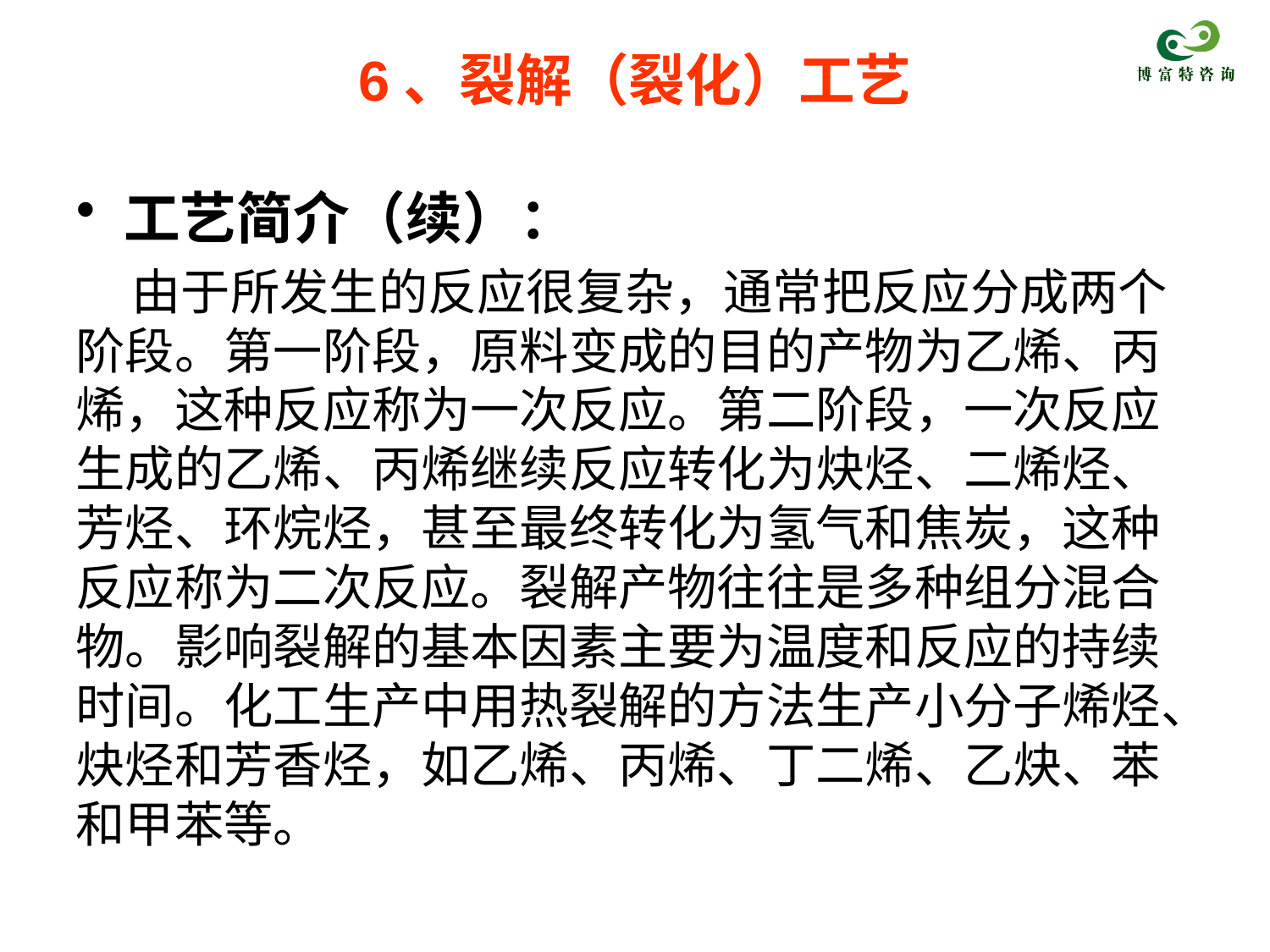

# 6、裂解（裂化）工艺
工艺简介（续）：
    由于所发生的反应很复杂，通常把反应分成两个阶段。第一阶段，原料变成的目的产物为乙烯、丙烯，这种反应称为一次反应。第二阶段，一次反应生成的乙烯、丙烯继续反应转化为炔烃、二烯烃、芳烃、环烷烃，甚至最终转化为氢气和焦炭，这种反应称为二次反应。裂解产物往往是多种组分混合物。影响裂解的基本因素主要为温度和反应的持续时间。化工生产中用热裂解的方法生产小分子烯烃、炔烃和芳香烃，如乙烯、丙烯、丁二烯、乙炔、苯和甲苯等。